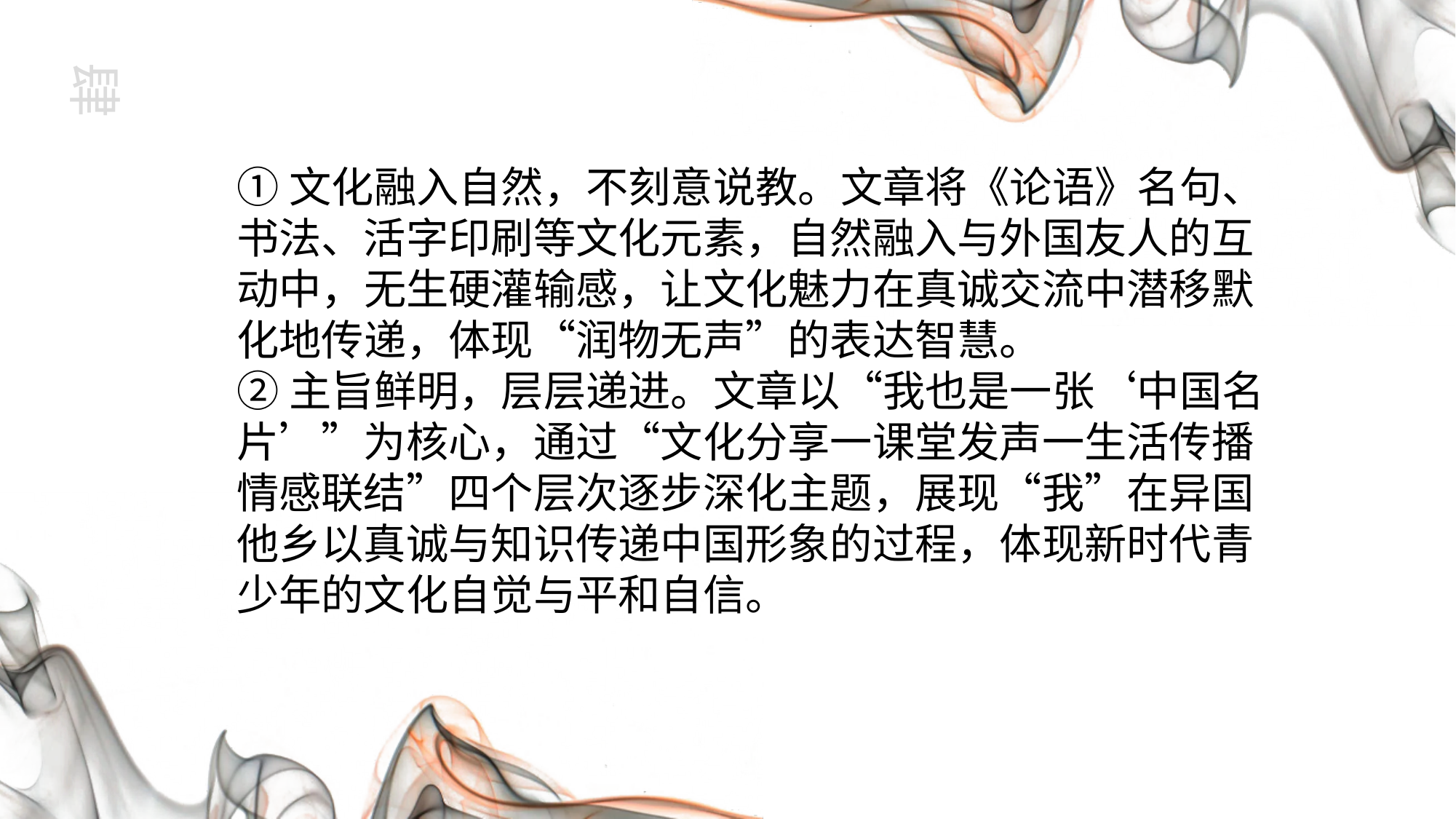

肆
①文化融入自然，不刻意说教。文章将《论语》名句、书法、活字印刷等文化元素，自然融入与外国友人的互动中，无生硬灌输感，让文化魅力在真诚交流中潜移默化地传递，体现“润物无声”的表达智慧。
②主旨鲜明，层层递进。文章以“我也是一张‘中国名片’”为核心，通过“文化分享一课堂发声一生活传播情感联结”四个层次逐步深化主题，展现“我”在异国他乡以真诚与知识传递中国形象的过程，体现新时代青少年的文化自觉与平和自信。
e7d195523061f1c0092ce48a5fc95870a0687ac45bc8b2caB227BFDC40F9DB2B7A559DE97B8BDC6E716585DDCE188C7BF488BAA08C98985C74A3E1B5E305210FABE6A8AE2A6A8AB67019A6860E9B7AF5A1AA0AE848054FD2292C11D02CA017BFBB3E67E2D7C71CE3B489A22E9D8CF6970AFE47064DEFADBFDE77AC9F8F0B49A18D0932244AC73491